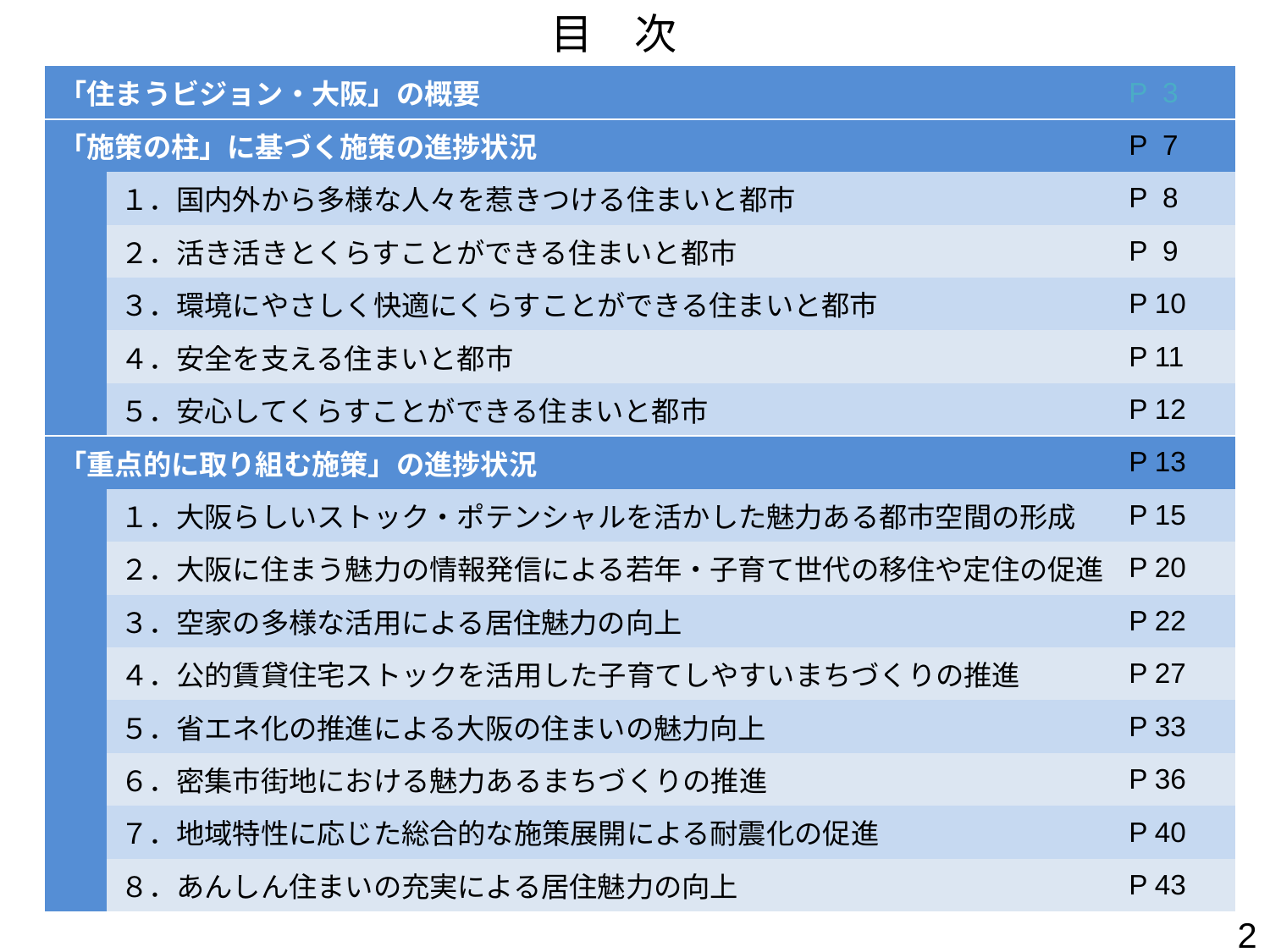

目　次
| 「住まうビジョン・大阪」の概要 |  | P 3 |
| --- | --- | --- |
| 「施策の柱」に基づく施策の進捗状況 |  | P 7 |
|  | １．国内外から多様な人々を惹きつける住まいと都市 | P 8 |
|  | ２．活き活きとくらすことができる住まいと都市 | P 9 |
|  | ３．環境にやさしく快適にくらすことができる住まいと都市 | P 10 |
|  | ４．安全を支える住まいと都市 | P 11 |
|  | ５．安心してくらすことができる住まいと都市 | P 12 |
| 「重点的に取り組む施策」の進捗状況 |  | P 13 |
|  | １．大阪らしいストック・ポテンシャルを活かした魅力ある都市空間の形成 | P 15 |
|  | ２．大阪に住まう魅力の情報発信による若年・子育て世代の移住や定住の促進 | P 20 |
|  | ３．空家の多様な活用による居住魅力の向上 | P 22 |
|  | ４．公的賃貸住宅ストックを活用した子育てしやすいまちづくりの推進 | P 27 |
|  | ５．省エネ化の推進による大阪の住まいの魅力向上 | P 33 |
|  | ６．密集市街地における魅力あるまちづくりの推進 | P 36 |
|  | ７．地域特性に応じた総合的な施策展開による耐震化の促進 | P 40 |
|  | ８．あんしん住まいの充実による居住魅力の向上 | P 43 |
2